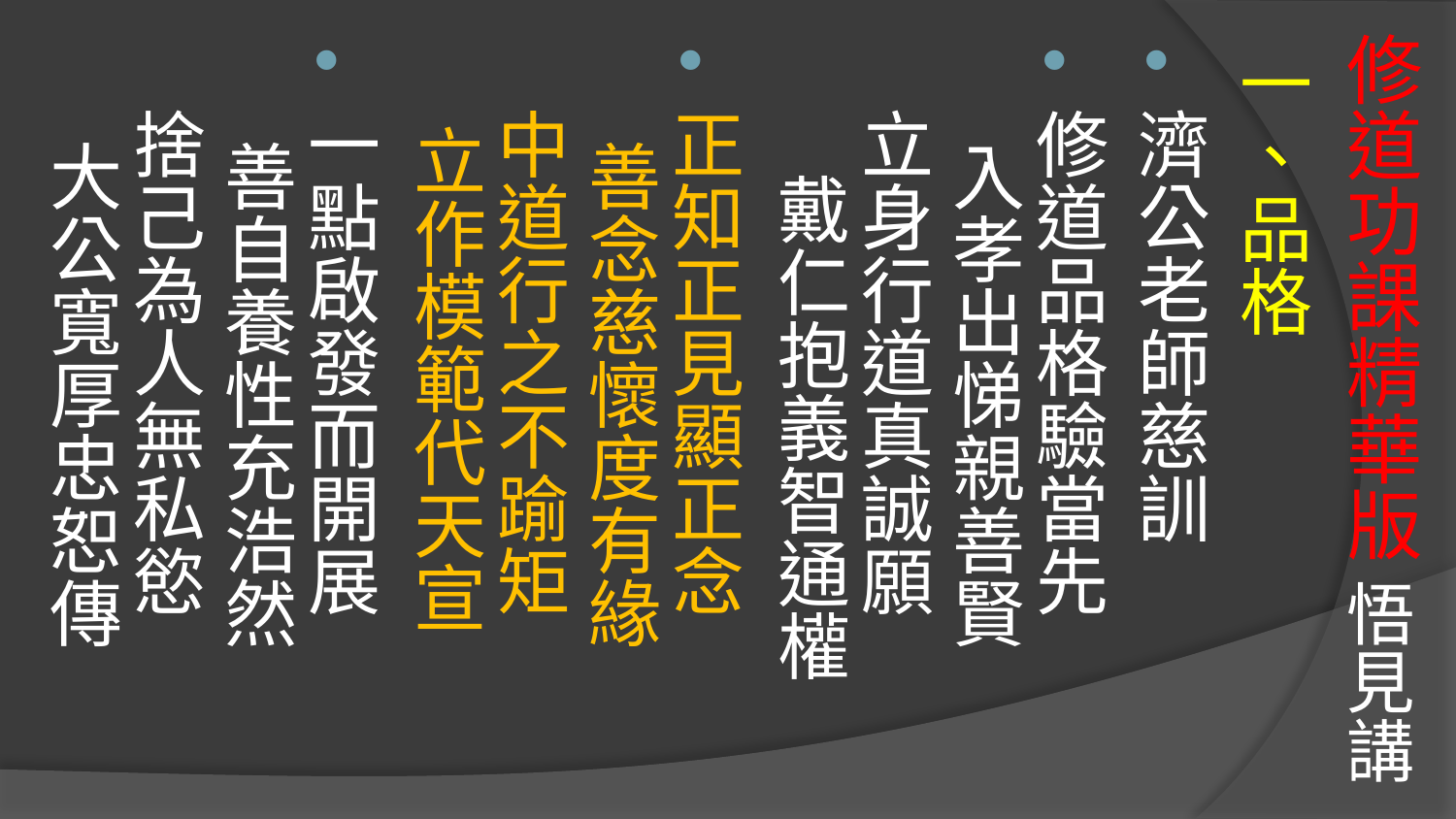

# 修道功課精華版 悟見講
一、品格
濟公老師慈訓
修道品格驗當先             入孝出悌親善賢
立身行道真誠願               戴仁抱義智通權
正知正見顯正念             善念慈懷度有緣
中道行之不踰矩            立作模範代天宣
一點啟發而開展             善自養性充浩然
捨己為人無私慾             大公寬厚忠恕傳